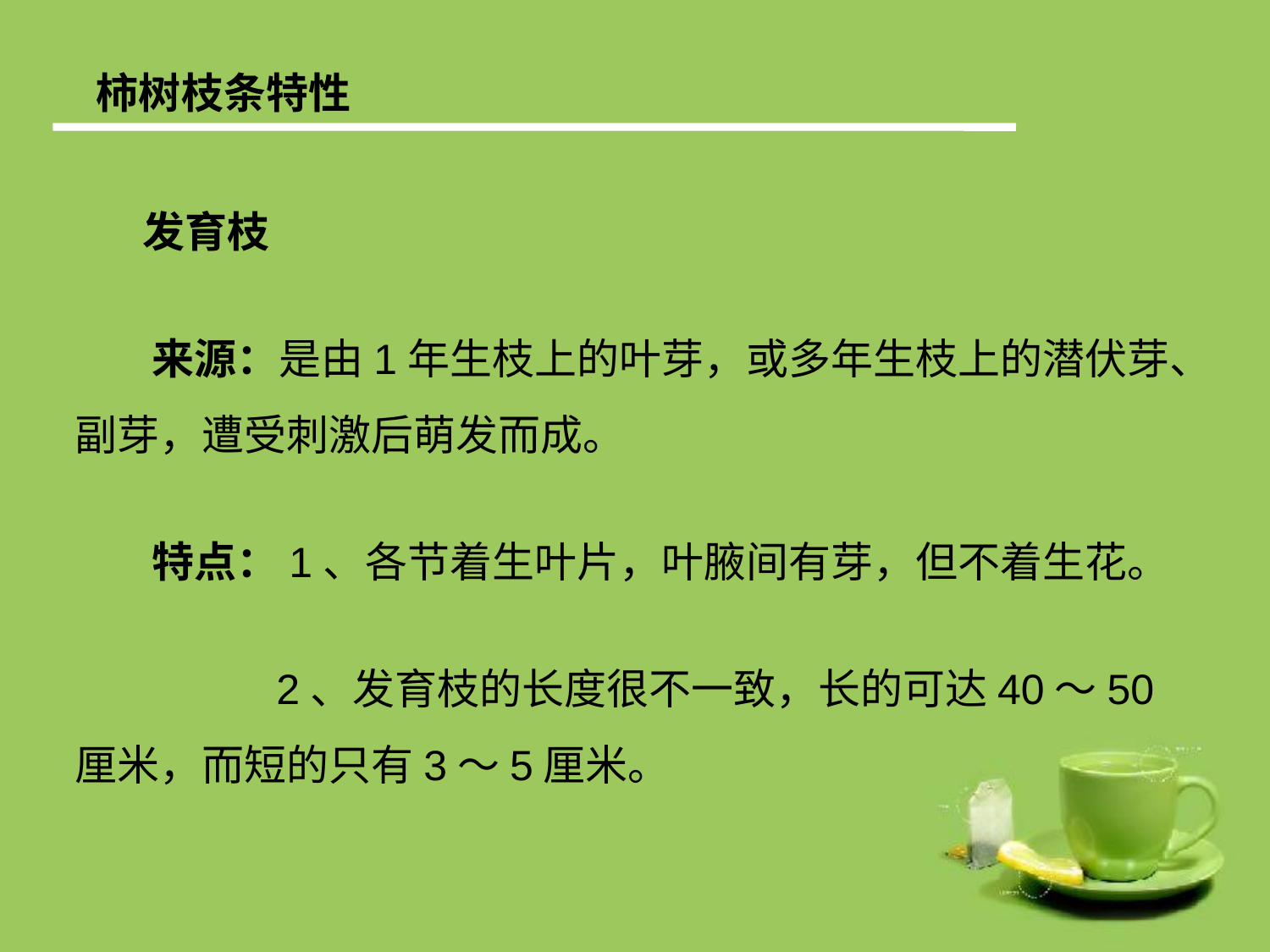

柿树枝条特性

　     发育枝

       来源：是由1年生枝上的叶芽，或多年生枝上的潜伏芽、副芽，遭受刺激后萌发而成。

       特点：1、各节着生叶片，叶腋间有芽，但不着生花。

                 2、发育枝的长度很不一致，长的可达40～50厘米，而短的只有3～5厘米。